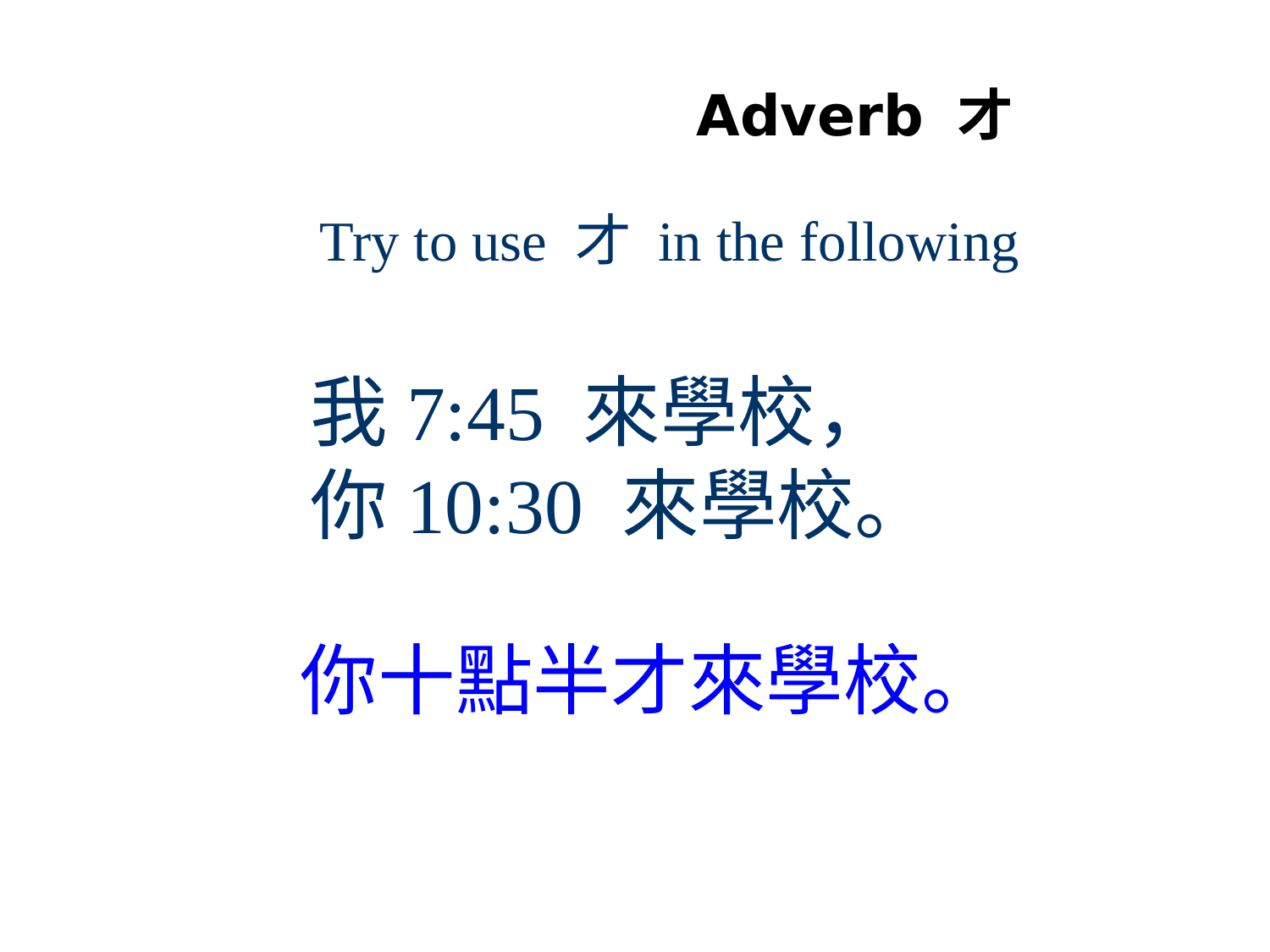

# Adverb 才
Try to use 才 in the following
我7:45 來學校，
你10:30 來學校。
你十點半才來學校。